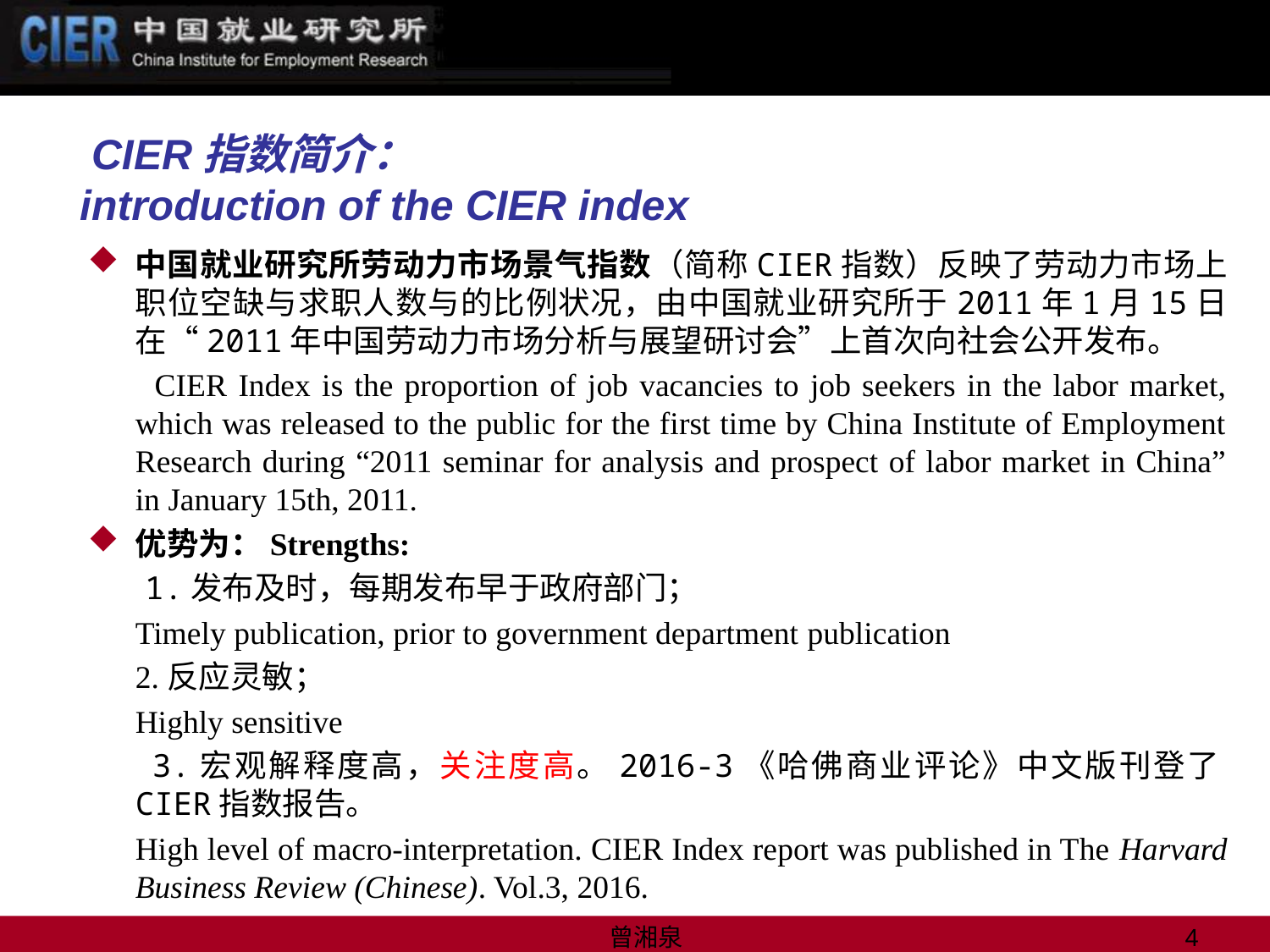

# CIER指数简介： introduction of the CIER index
中国就业研究所劳动力市场景气指数（简称CIER指数）反映了劳动力市场上职位空缺与求职人数与的比例状况，由中国就业研究所于2011年1月15日在“2011年中国劳动力市场分析与展望研讨会”上首次向社会公开发布。
   CIER Index is the proportion of job vacancies to job seekers in the labor market, which was released to the public for the first time by China Institute of Employment Research during “2011 seminar for analysis and prospect of labor market in China” in January 15th, 2011.
优势为：Strengths:
   1.发布及时，每期发布早于政府部门；
	Timely publication, prior to government department publication
   	2.反应灵敏；
	Highly sensitive
   3.宏观解释度高，关注度高。2016-3《哈佛商业评论》中文版刊登了CIER指数报告。
	High level of macro-interpretation. CIER Index report was published in The Harvard Business Review (Chinese). Vol.3, 2016.

曾湘泉
4